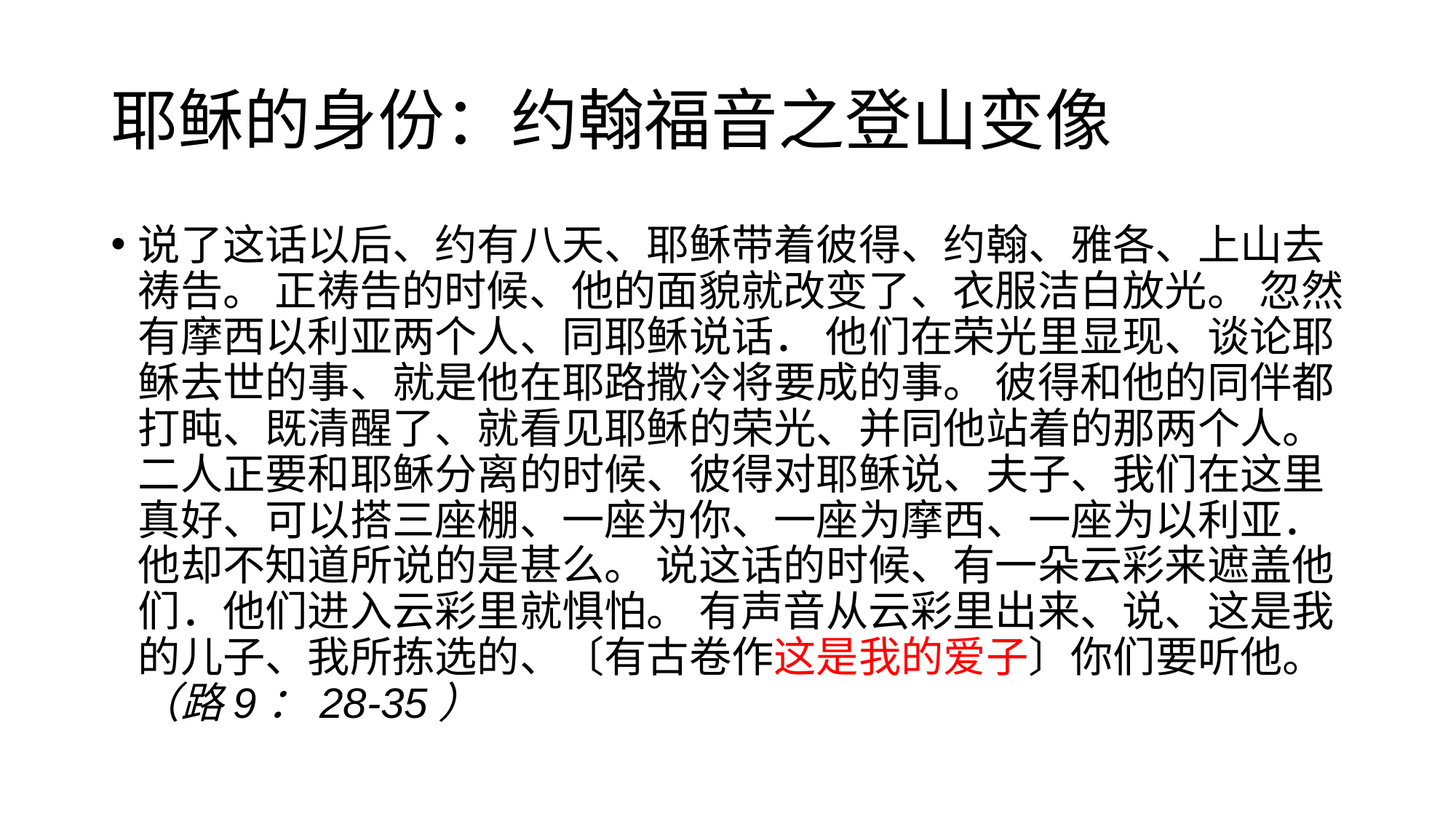

# 耶稣的身份：约翰福音之登山变像
说了这话以后、约有八天、耶稣带着彼得、约翰、雅各、上山去祷告。 正祷告的时候、他的面貌就改变了、衣服洁白放光。 忽然有摩西以利亚两个人、同耶稣说话． 他们在荣光里显现、谈论耶稣去世的事、就是他在耶路撒冷将要成的事。 彼得和他的同伴都打盹、既清醒了、就看见耶稣的荣光、并同他站着的那两个人。 二人正要和耶稣分离的时候、彼得对耶稣说、夫子、我们在这里真好、可以搭三座棚、一座为你、一座为摩西、一座为以利亚．他却不知道所说的是甚么。 说这话的时候、有一朵云彩来遮盖他们．他们进入云彩里就惧怕。 有声音从云彩里出来、说、这是我的儿子、我所拣选的、〔有古卷作这是我的爱子〕你们要听他。（路9：28-35）